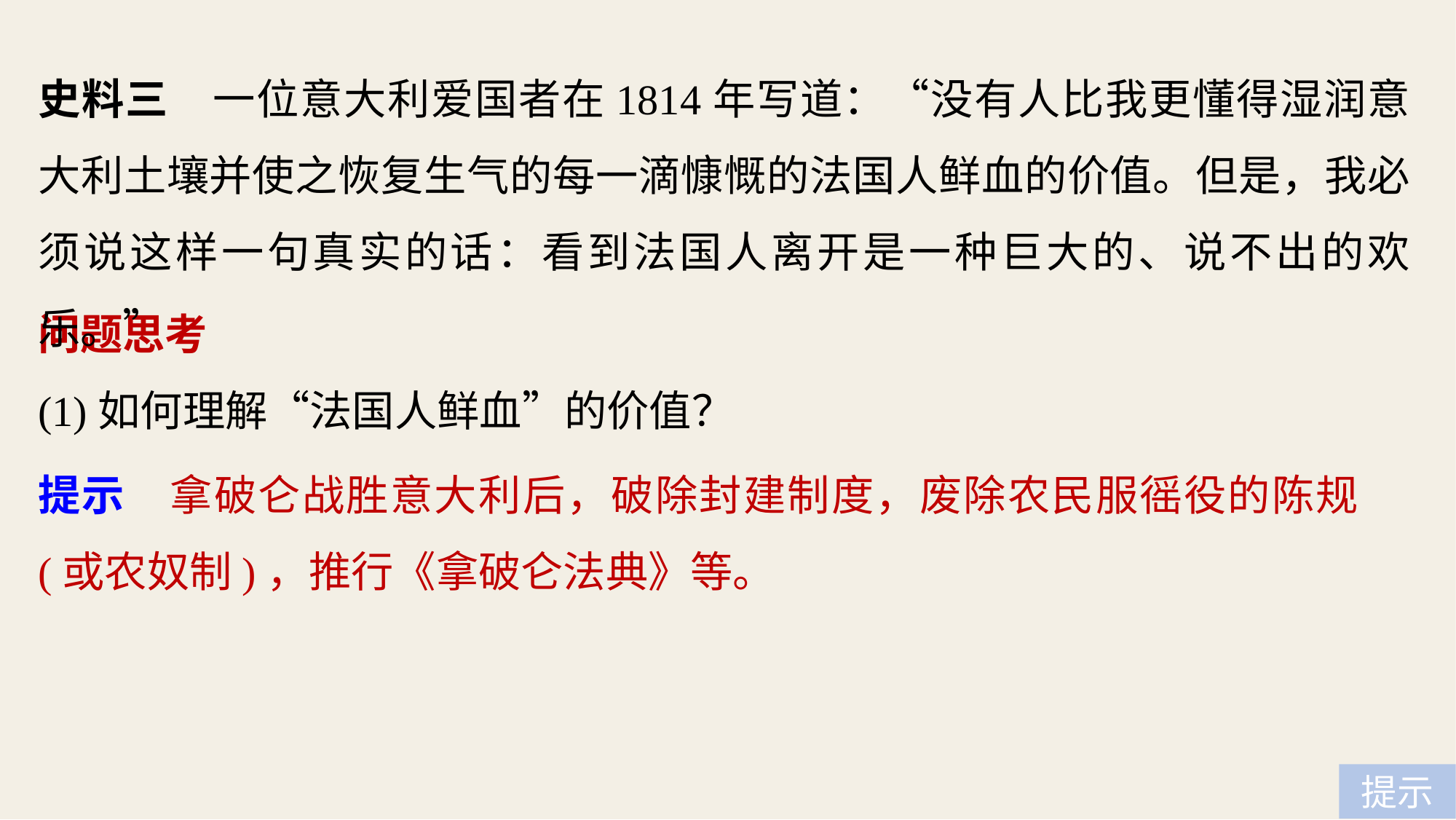

史料三　一位意大利爱国者在1814年写道：“没有人比我更懂得湿润意大利土壤并使之恢复生气的每一滴慷慨的法国人鲜血的价值。但是，我必须说这样一句真实的话：看到法国人离开是一种巨大的、说不出的欢乐。”
问题思考
(1)如何理解“法国人鲜血”的价值？
提示　拿破仑战胜意大利后，破除封建制度，废除农民服徭役的陈规(或农奴制)，推行《拿破仑法典》等。
提示